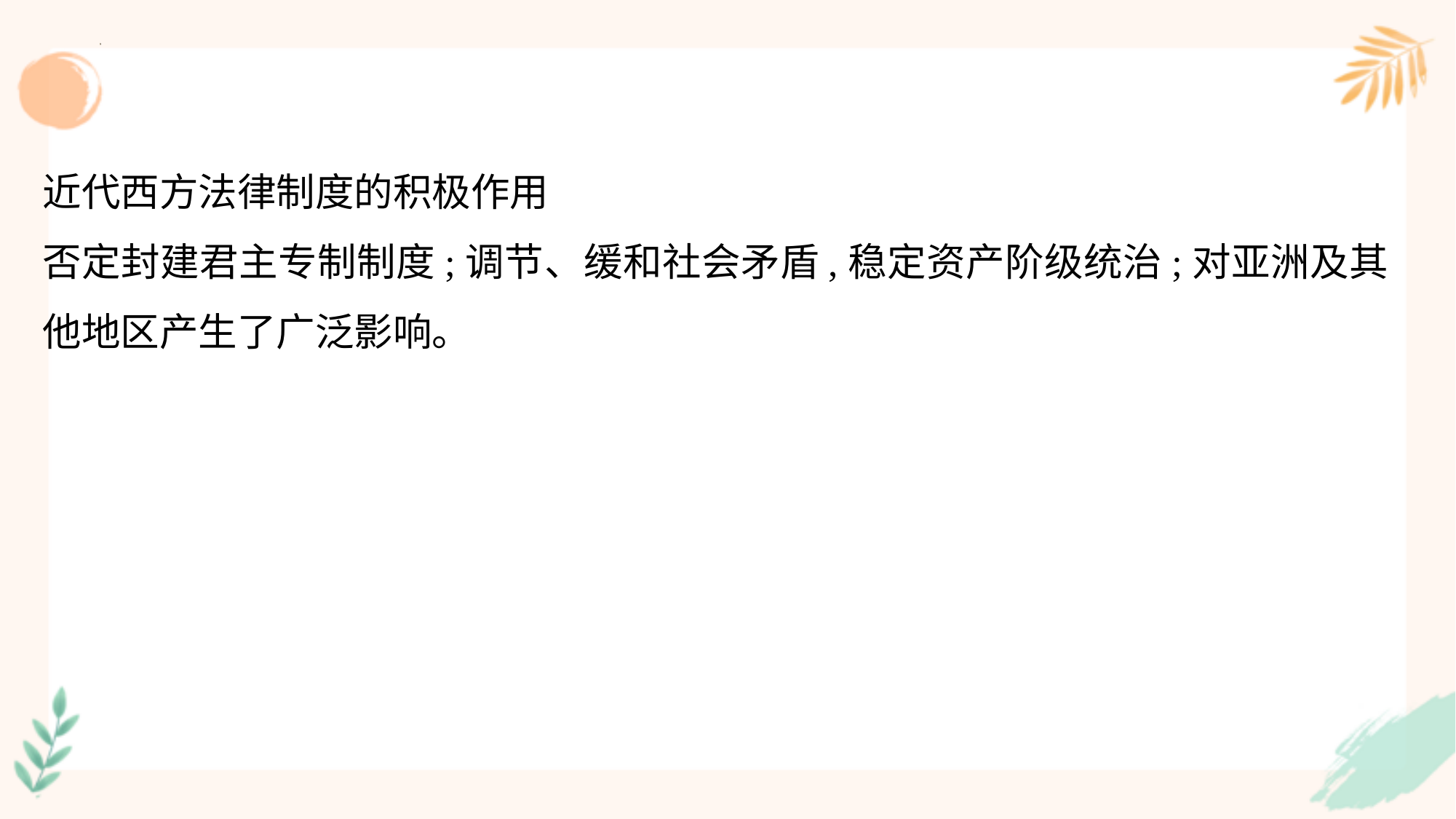

近代西方法律制度的积极作用
否定封建君主专制制度;调节、缓和社会矛盾,稳定资产阶级统治;对亚洲及其他地区产生了广泛影响。